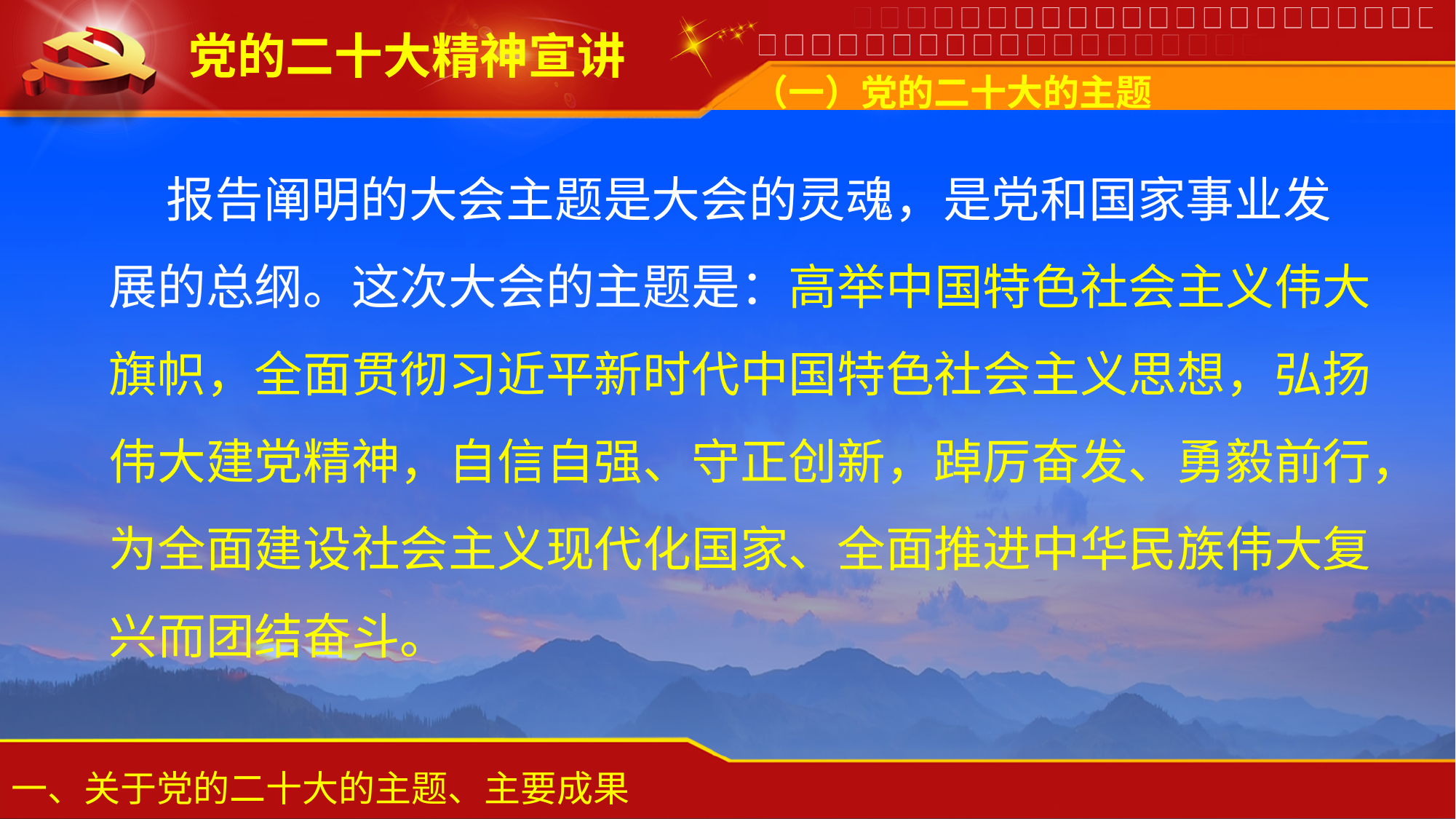

党的二十大精神宣讲
（一）党的二十大的主题
     报告阐明的大会主题是大会的灵魂，是党和国家事业发展的总纲。这次大会的主题是：高举中国特色社会主义伟大旗帜，全面贯彻习近平新时代中国特色社会主义思想，弘扬伟大建党精神，自信自强、守正创新，踔厉奋发、勇毅前行，为全面建设社会主义现代化国家、全面推进中华民族伟大复兴而团结奋斗。
一、关于党的二十大的主题、主要成果